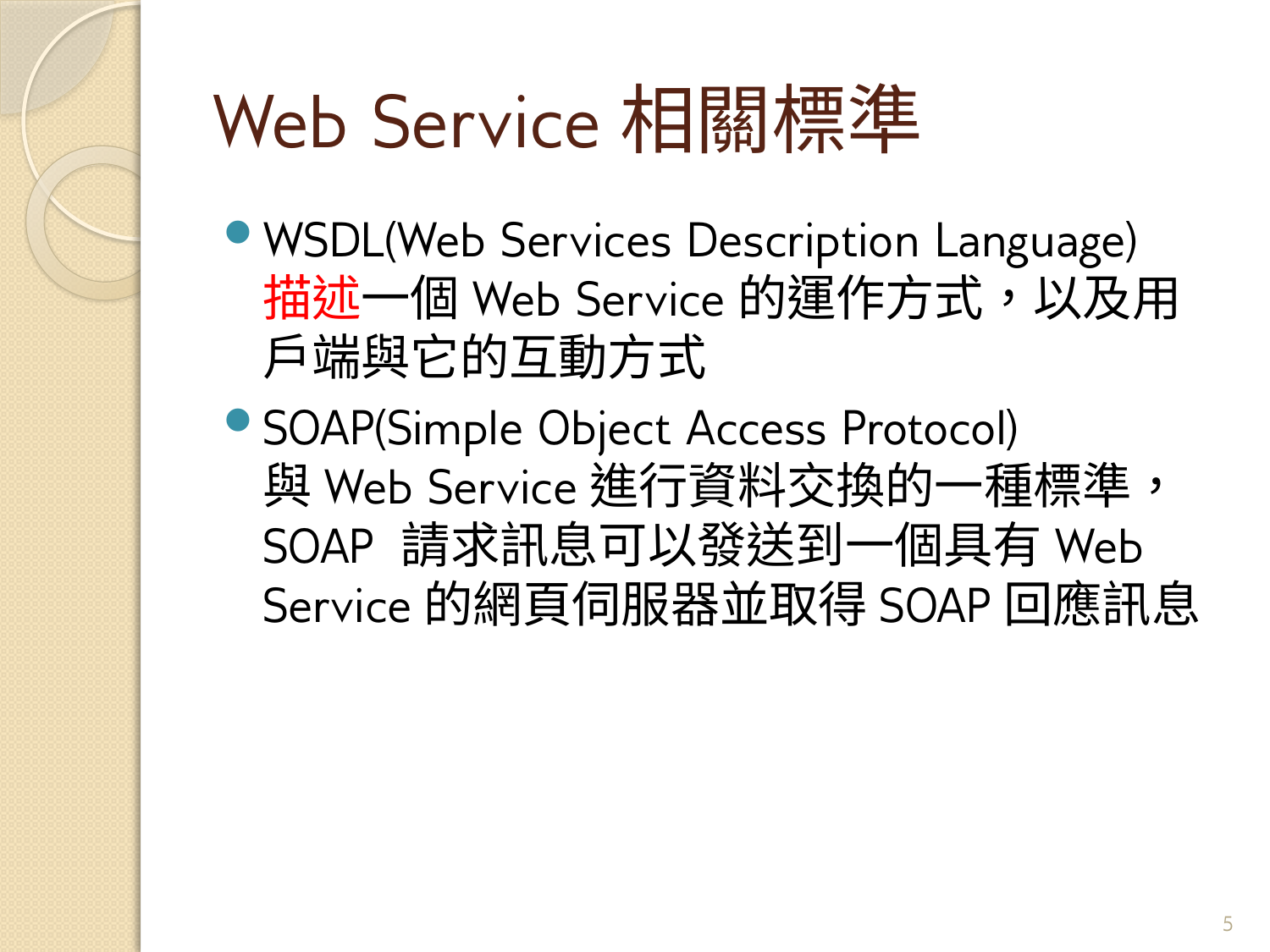

# Web Service相關標準
WSDL(Web Services Description Language)
描述一個Web Service的運作方式，以及用戶端與它的互動方式
SOAP(Simple Object Access Protocol)
與Web Service進行資料交換的一種標準， SOAP 請求訊息可以發送到一個具有Web Service的網頁伺服器並取得SOAP回應訊息

5